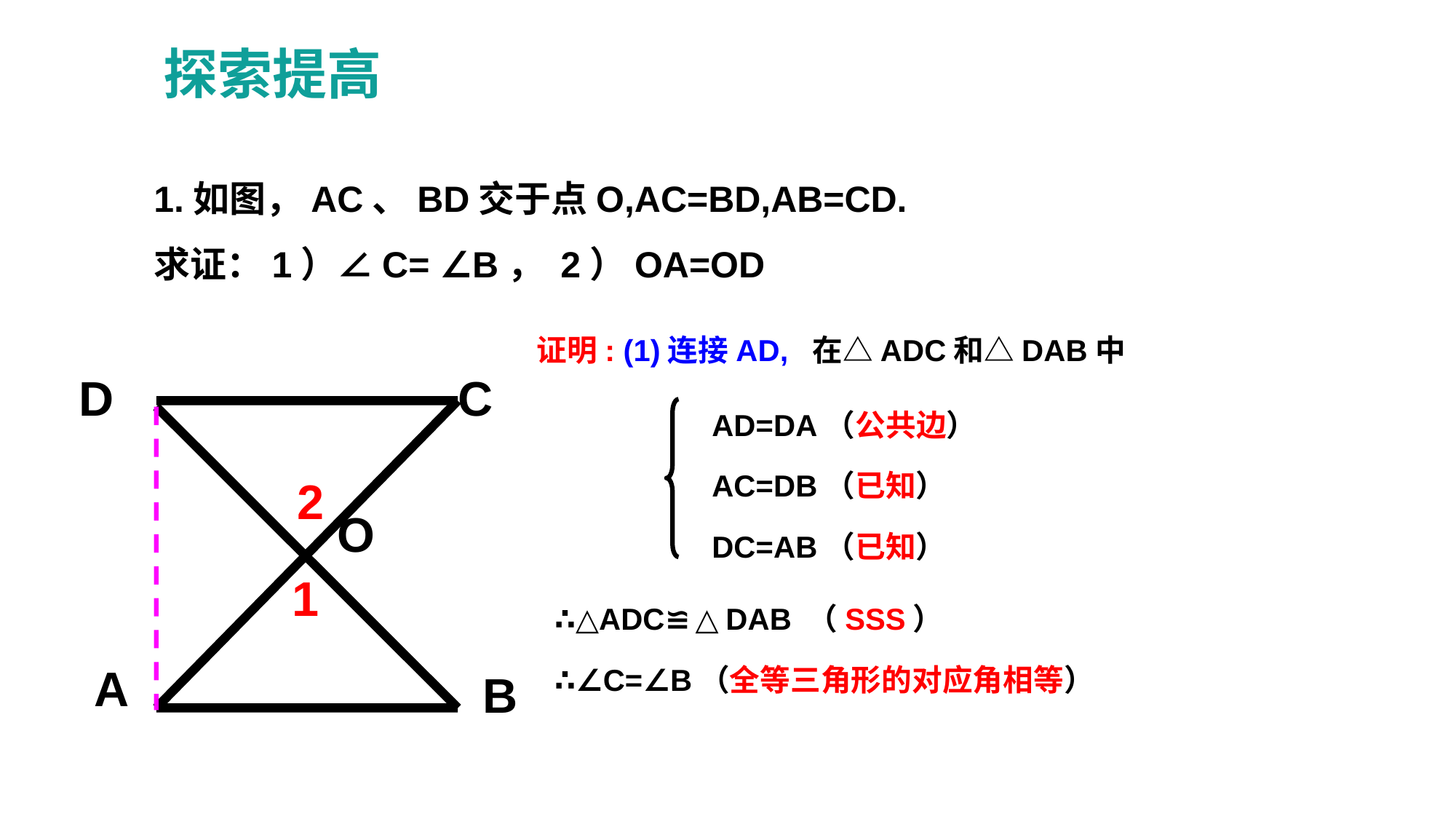

探索提高
1.如图，AC、BD交于点O,AC=BD,AB=CD.
求证：1）∠C= ∠B， 2）OA=OD
证明: (1)连接AD,  在△ADC和△DAB中
D
C

O
A
B

AD=DA（公共边）
AC=DB（已知）
DC=AB（已知）

2
1
∴△ADC≌△DAB （SSS）
∴∠C=∠B（全等三角形的对应角相等）